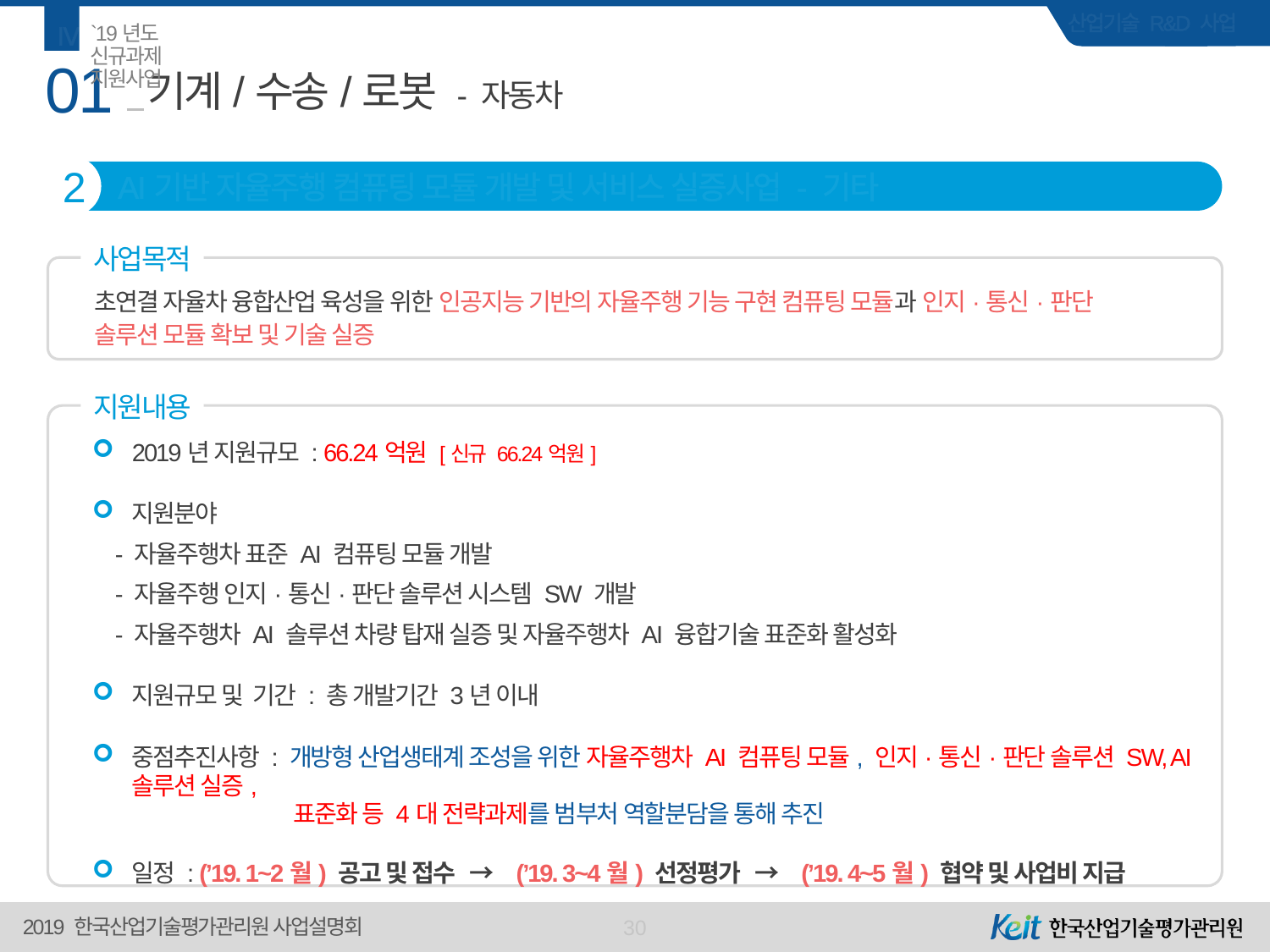

Ⅳ
`19년도 신규과제 지원사업
01
# 기계/수송/로봇 - 자동차
2
AI기반 자율주행 컴퓨팅 모듈 개발 및 서비스 실증사업 - 기타
사업목적

초연결 자율차 융합산업 육성을 위한 인공지능 기반의 자율주행 기능 구현 컴퓨팅 모듈과 인지·통신·판단 솔루션 모듈 확보 및 기술 실증
지원내용

2019년 지원규모 : 66.24억원 [신규 66.24억원]

지원분야
    - 자율주행차 표준 AI 컴퓨팅 모듈 개발
    - 자율주행 인지·통신·판단 솔루션 시스템 SW 개발
    - 자율주행차 AI 솔루션 차량 탑재 실증 및 자율주행차 AI 융합기술 표준화 활성화

지원규모 및  기간 : 총 개발기간 3년 이내

중점추진사항 : 개방형 산업생태계 조성을 위한 자율주행차 AI 컴퓨팅 모듈, 인지·통신·판단 솔루션 SW, AI 솔루션 실증,
                                     표준화 등 4대 전략과제를 범부처 역할분담을 통해 추진

일정 : (’19. 1~2월) 공고 및 접수   →   (’19. 3~4월) 선정평가   →   (’19. 4~5월) 협약 및 사업비 지급
30